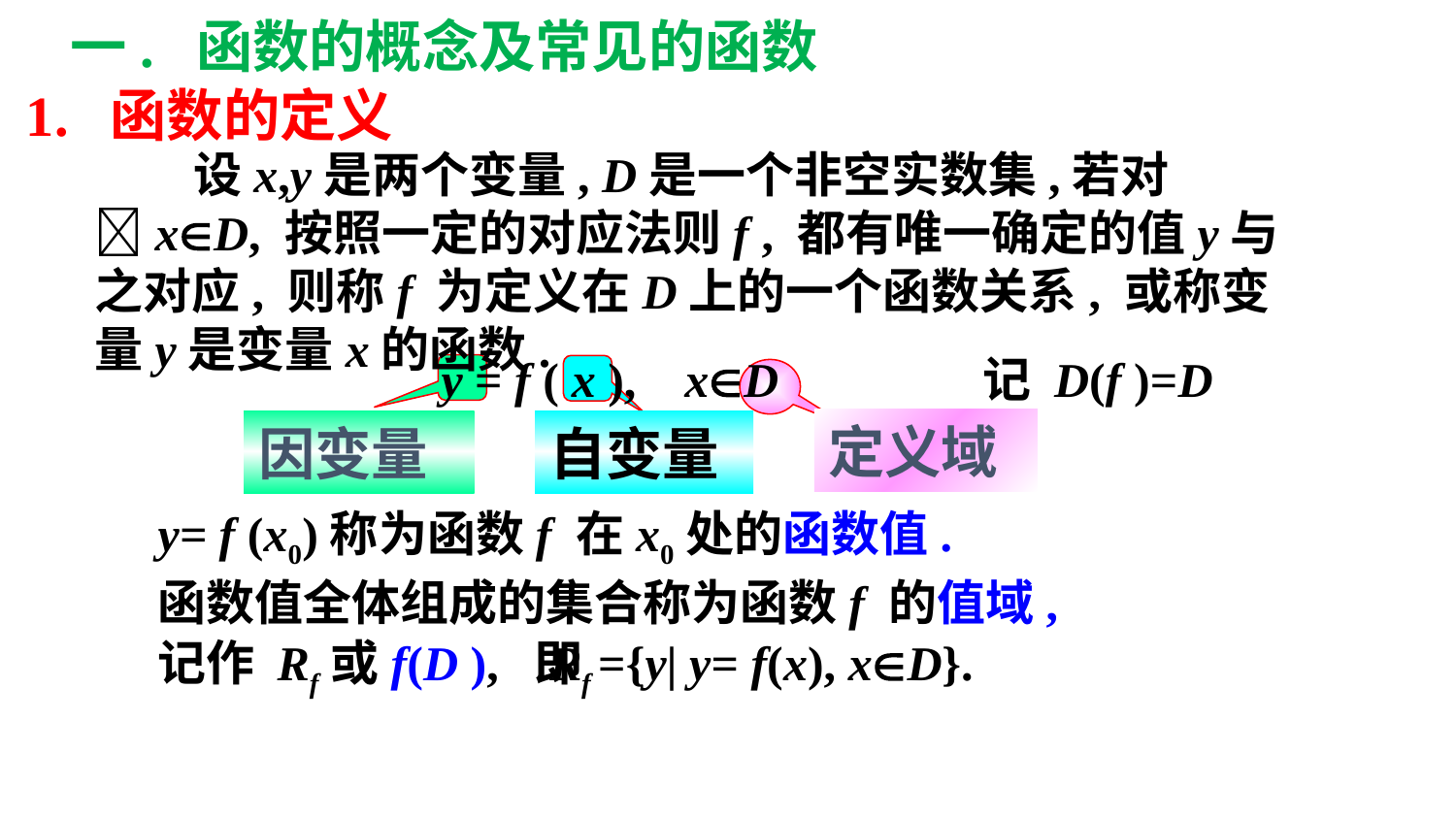

一.  函数的概念及常见的函数
1.  函数的定义
        设x,y是两个变量, D是一个非空实数集,若对∀x∈D, 按照一定的对应法则f , 都有唯一确定的值y与之对应, 则称f 为定义在D上的一个函数关系, 或称变量y是变量x的函数.
 y = f ( x ),    x∈D
记 D(f )=D

定义域
因变量
自变量
y= f (x0)称为函数f 在x0处的函数值.
函数值全体组成的集合称为函数f 的值域,
记作 Rf或f(D ),  即
Rf ={y| y= f(x), x∈D}.